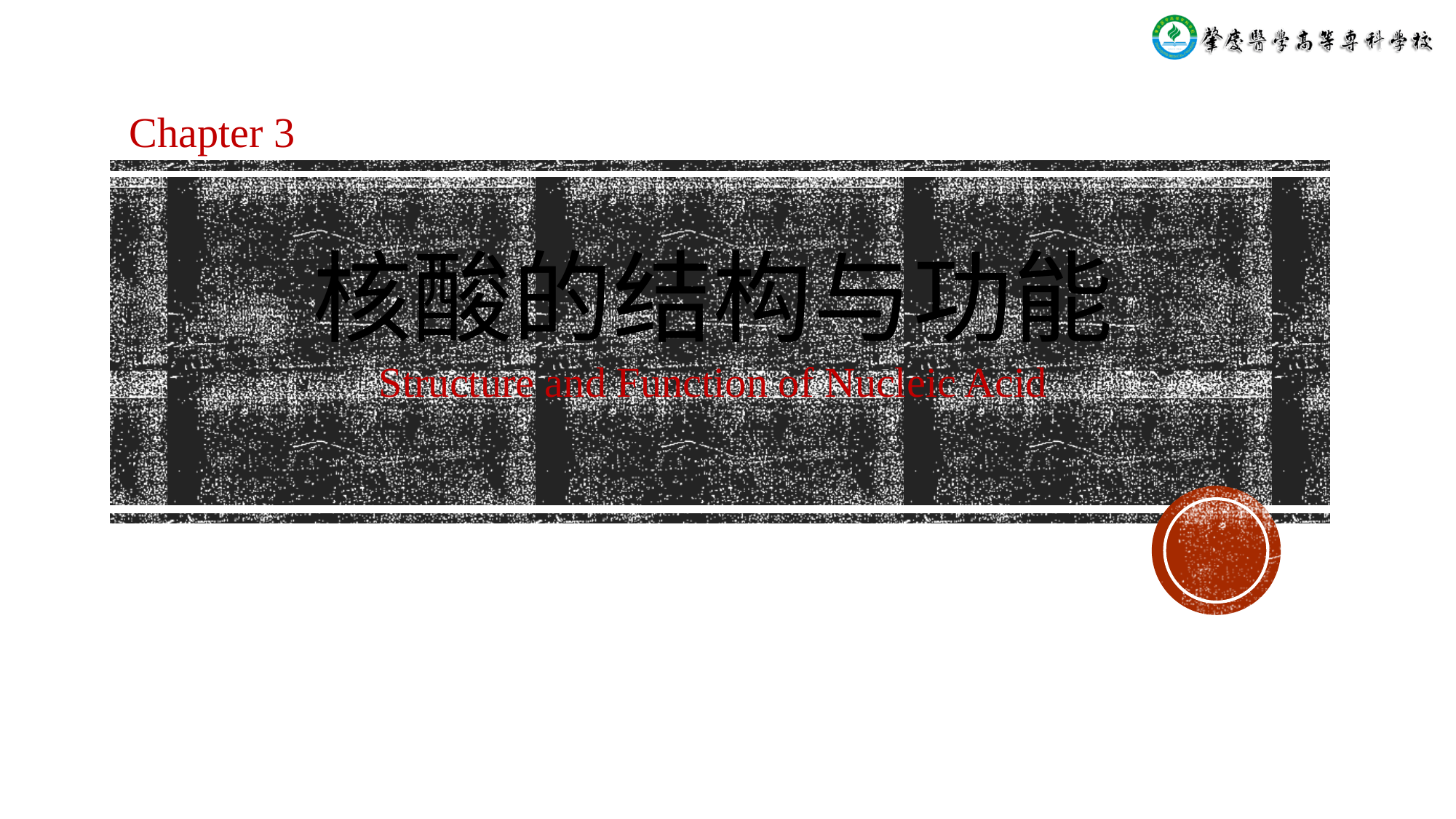

Chapter 3
核酸的结构与功能
Structure and Function of Nucleic Acid